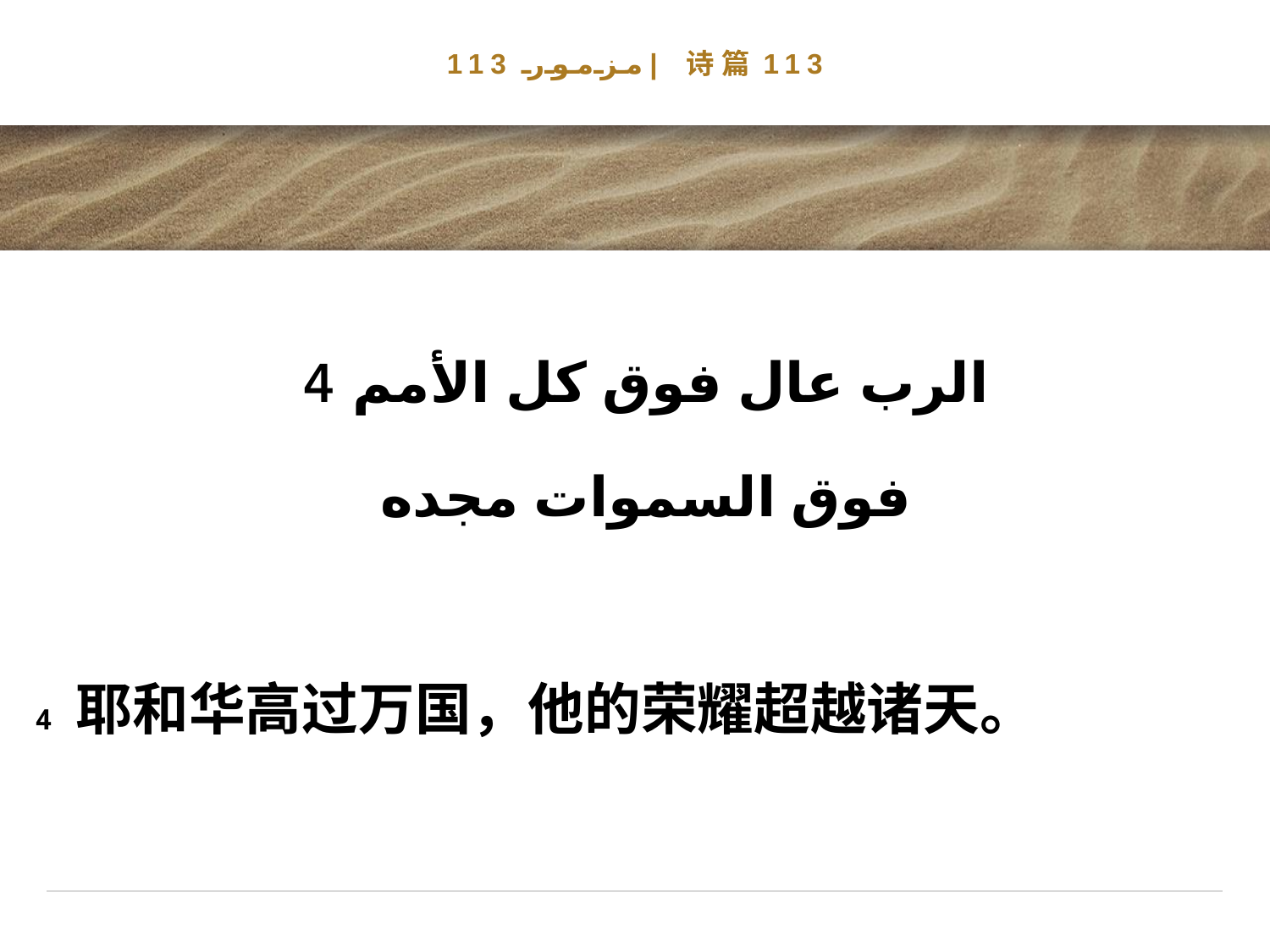

# مزمور 113| 诗篇113
4 الرب عال فوق كل الأمم
فوق السموات مجده

4 耶和华高过万国，他的荣耀超越诸天。